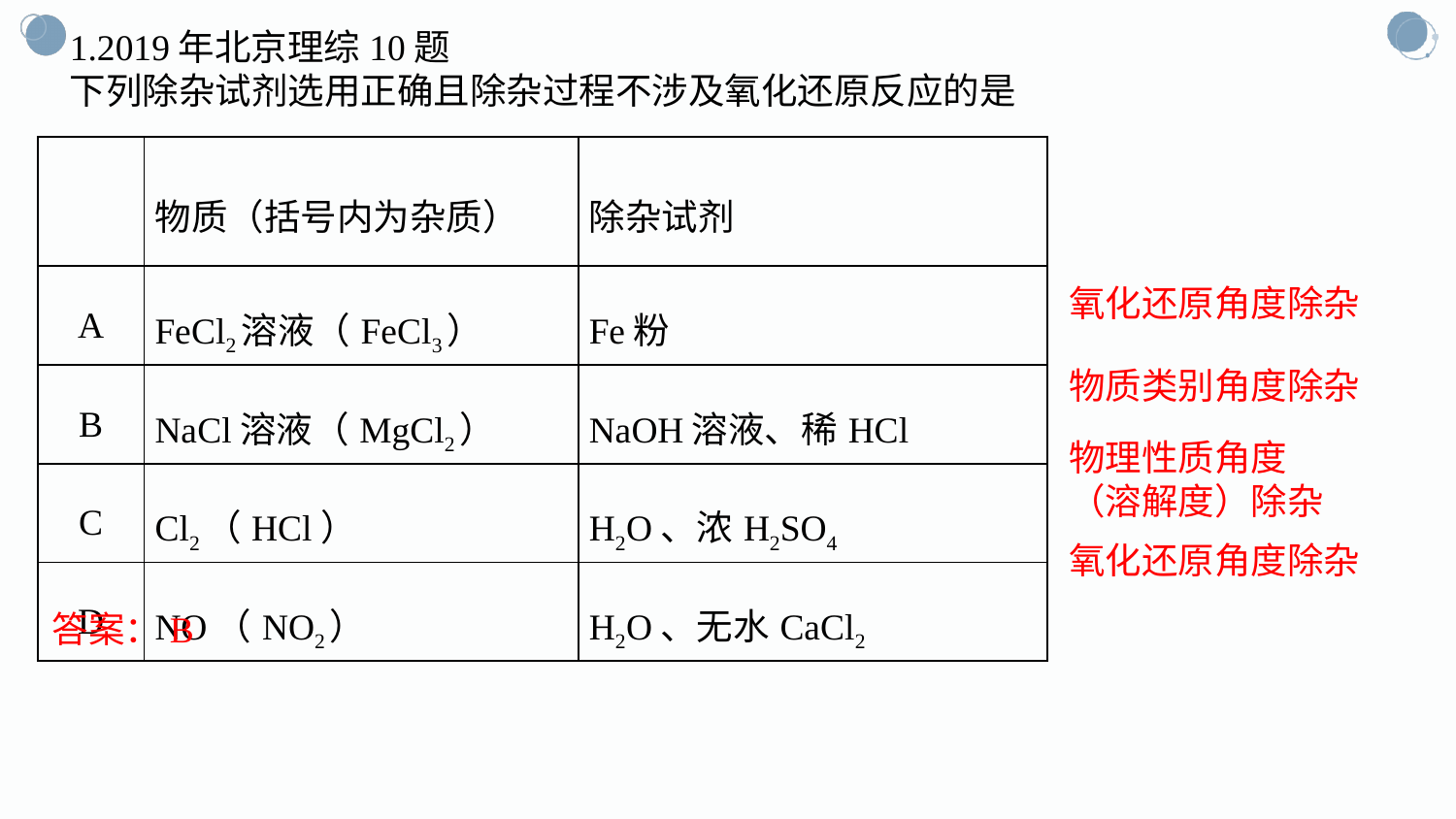

1.2019年北京理综10题
下列除杂试剂选用正确且除杂过程不涉及氧化还原反应的是
|  | 物质（括号内为杂质） | 除杂试剂 |
| --- | --- | --- |
| A | FeCl2溶液（FeCl3） | Fe粉 |
| B | NaCl溶液（MgCl2） | NaOH溶液、稀HCl |
| C | Cl2（HCl） | H2O、浓H2SO4 |
| D | NO（NO2） | H2O、无水CaCl2 |
氧化还原角度除杂
物质类别角度除杂
物理性质角度（溶解度）除杂
氧化还原角度除杂
答案：B